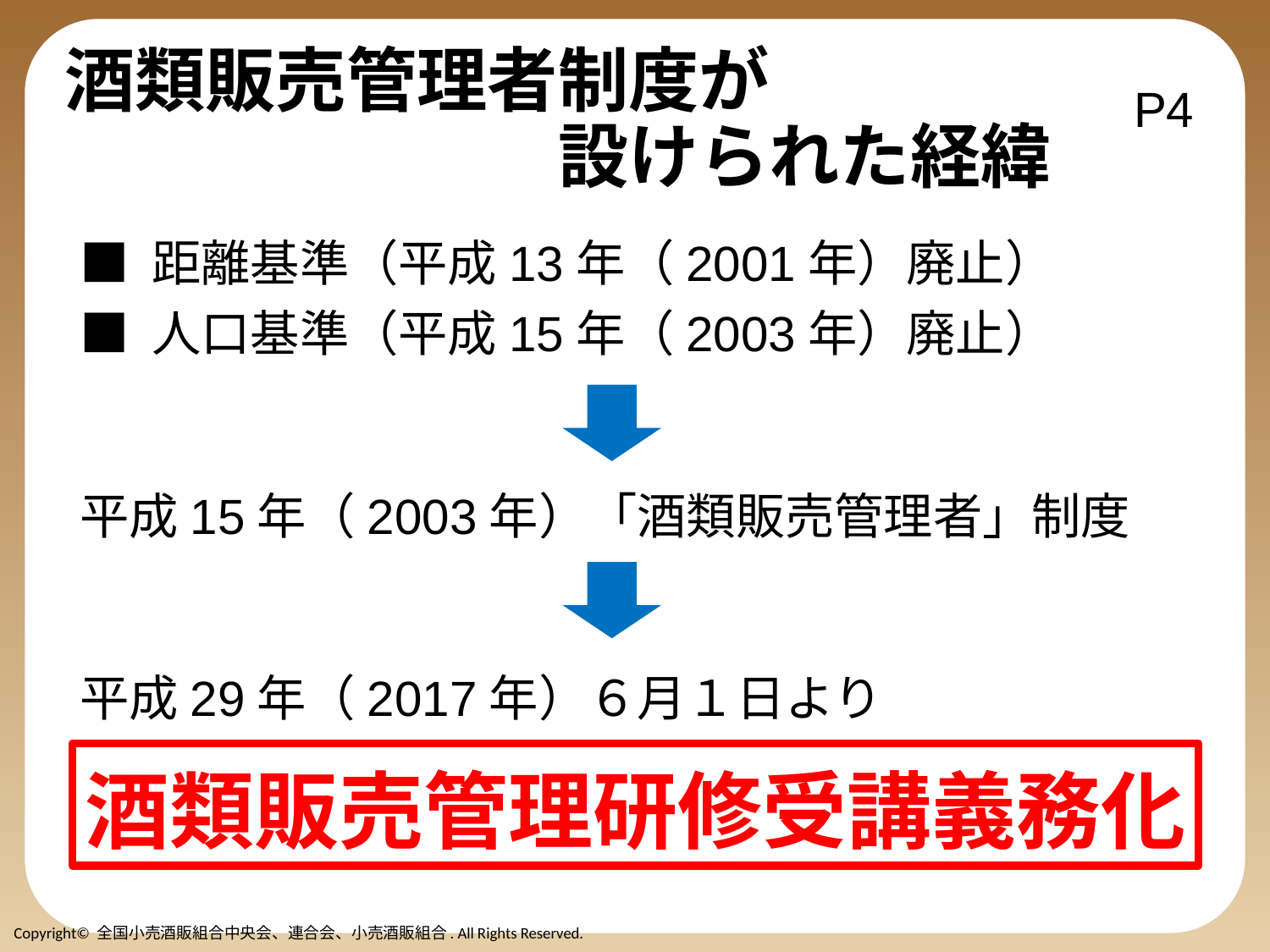

# 酒類販売管理者制度が 　　　　　　　設けられた経緯
P4
■ 距離基準（平成13年（2001年）廃止）
■ 人口基準（平成15年（2003年）廃止）

平成15年（2003年）「酒類販売管理者」制度

平成29年（2017年）６月１日より

酒類販売管理研修受講義務化
Copyright© 全国小売酒販組合中央会、連合会、小売酒販組合. All Rights Reserved.